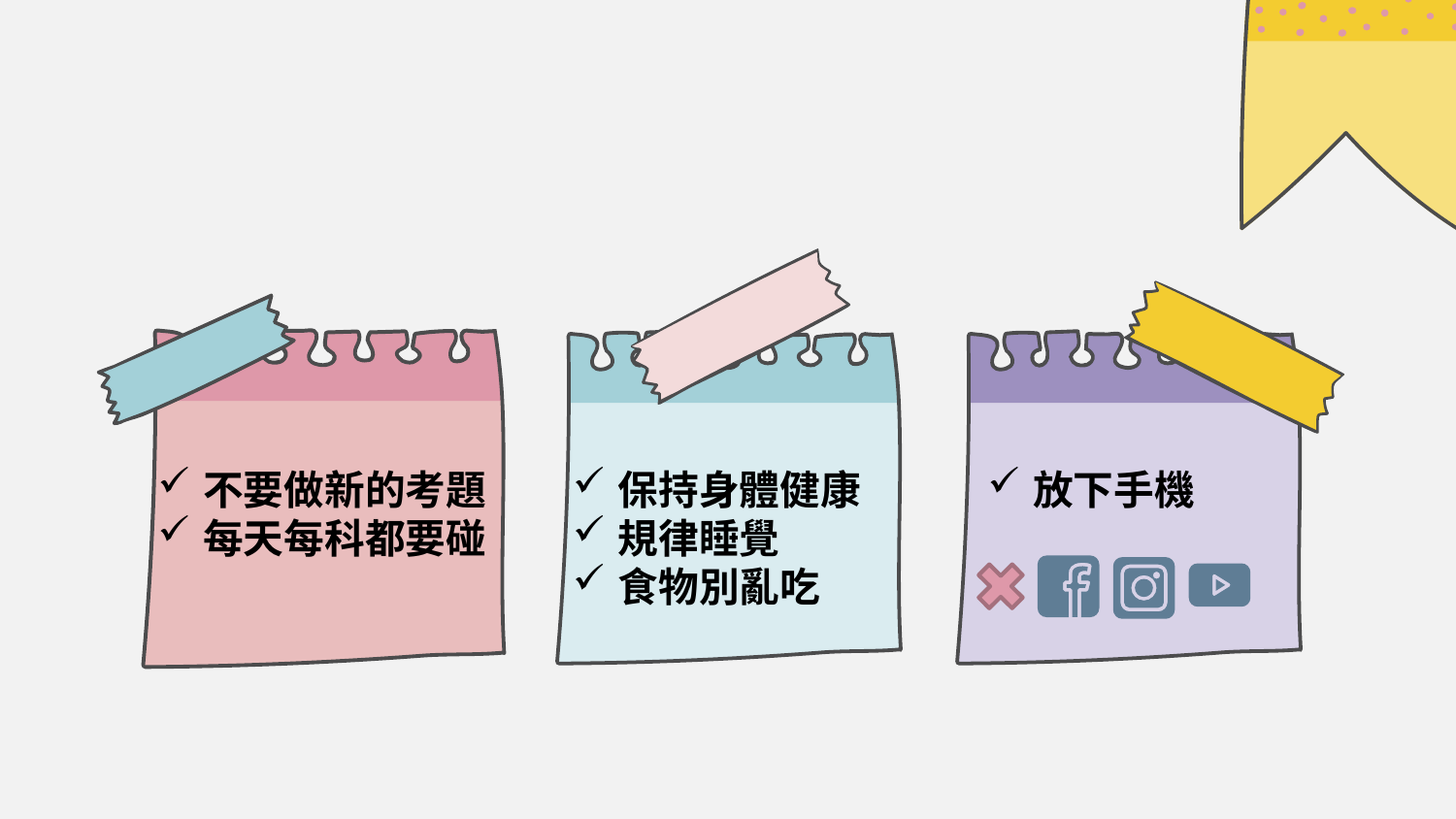

不要做新的考題
每天每科都要碰
保持身體健康
規律睡覺
食物別亂吃

放下手機